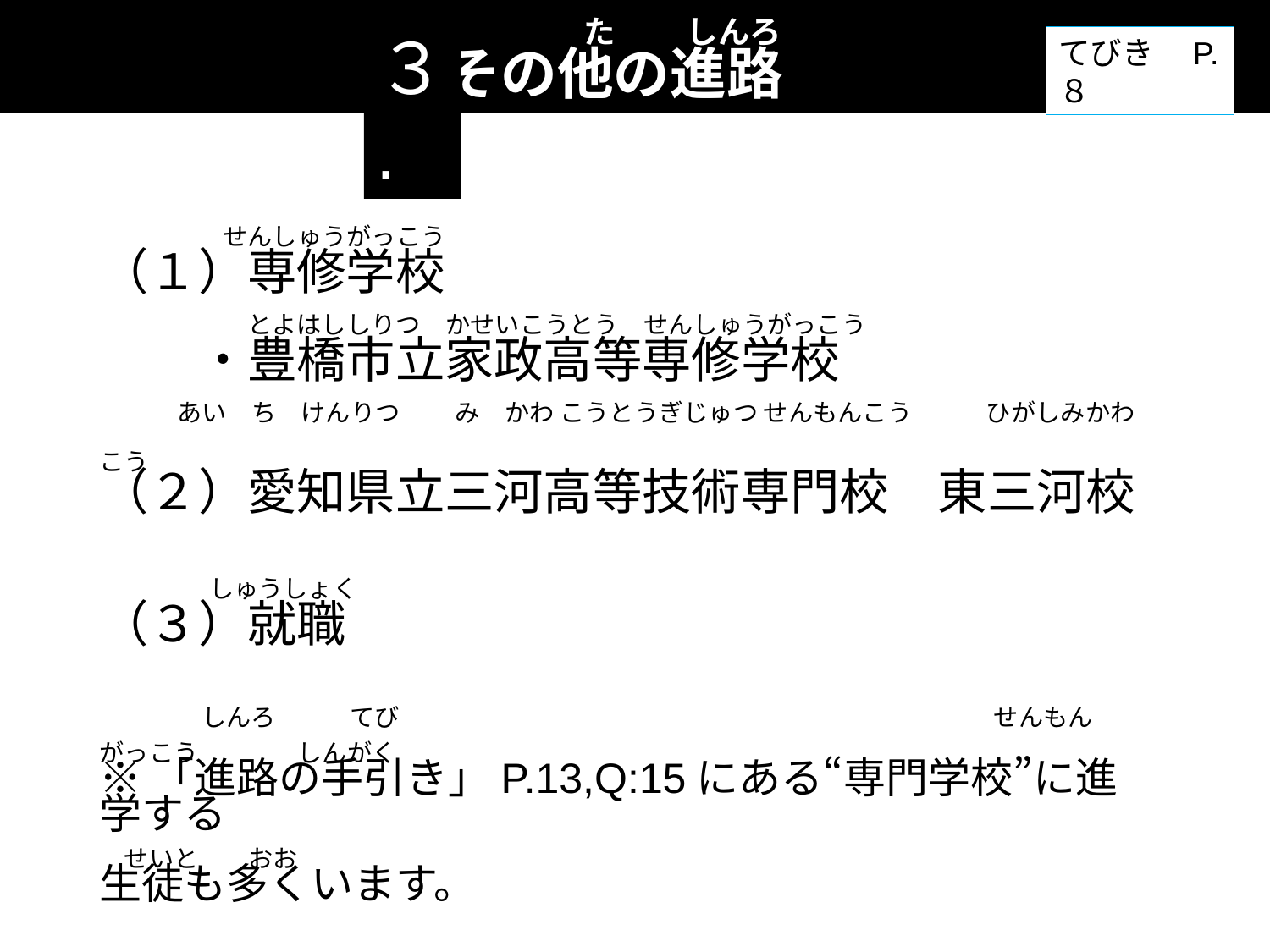

た　　 しんろ
その他の進路
３.
てびき　P.８
　　　せんしゅうがっこう
（１）専修学校
　　　とよはししりつ　かせいこうとう　せんしゅうがっこう
　　・豊橋市立家政高等専修学校
      あい　ち　けんりつ 　　み　かわ こうとうぎじゅつ せんもんこう　　　ひがしみかわこう
（２）愛知県立三河高等技術専門校　東三河校
　　 しゅうしょく
（３）就職

  　　　  しんろ　　　てび　　　　　　　　　　　　　　　　　　　　　　　　せんもんがっこう　　　　しんがく
※「進路の手引き」P.13,Q:15にある“専門学校”に進学する
　せいと　　おお
生徒も多くいます。